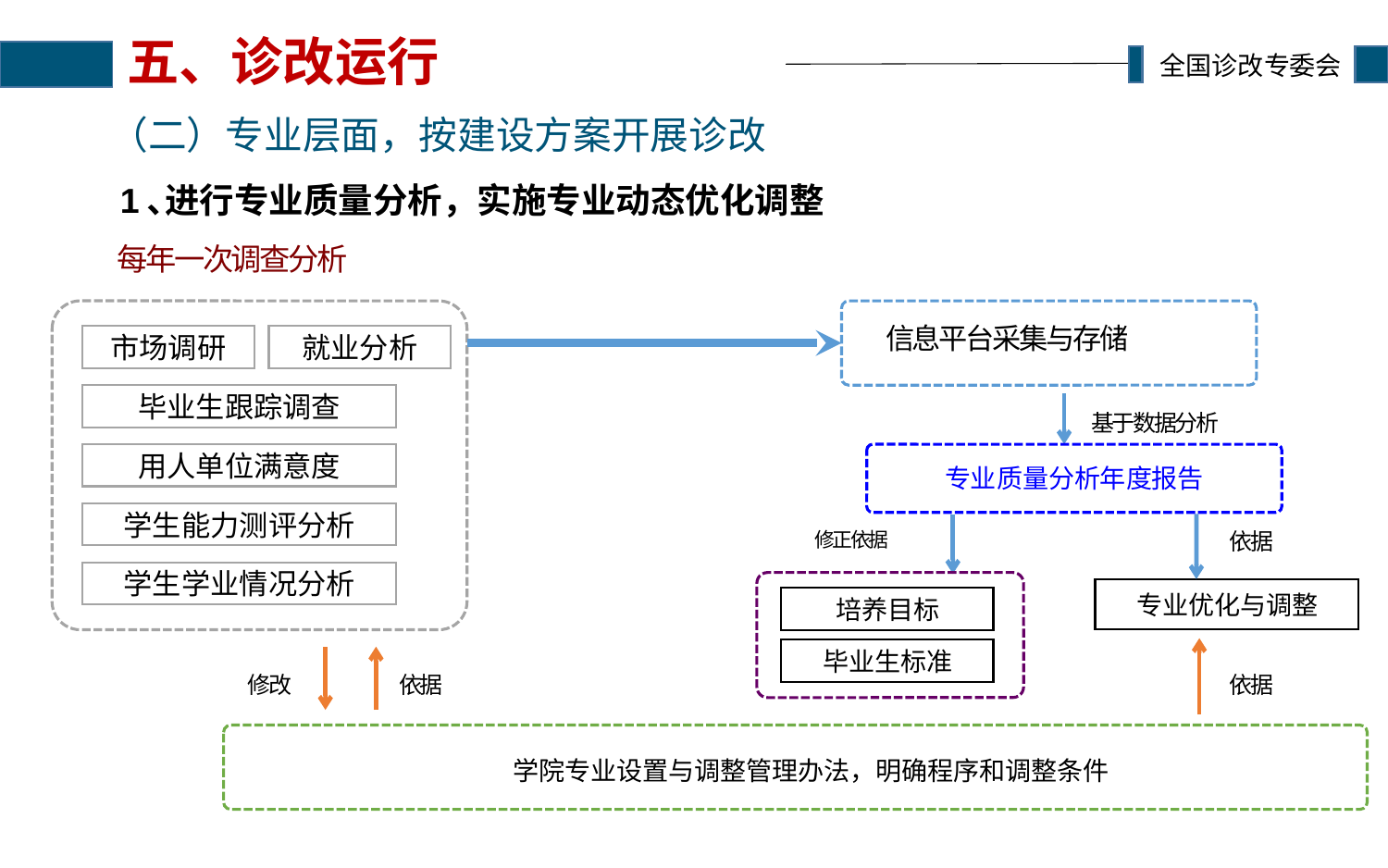

# 五、诊改运行
（二）专业层面，按建设方案开展诊改
1､进行专业质量分析，实施专业动态优化调整
每年一次调查分析

市场调研
就业分析
信息平台采集与存储
毕业生跟踪调查
基于数据分析
用人单位满意度

专业质量分析年度报告
学生能力测评分析
依据
修正依据
学生学业情况分析

专业优化与调整
培养目标
毕业生标准
修改
依据
依据

学院专业设置与调整管理办法，明确程序和调整条件